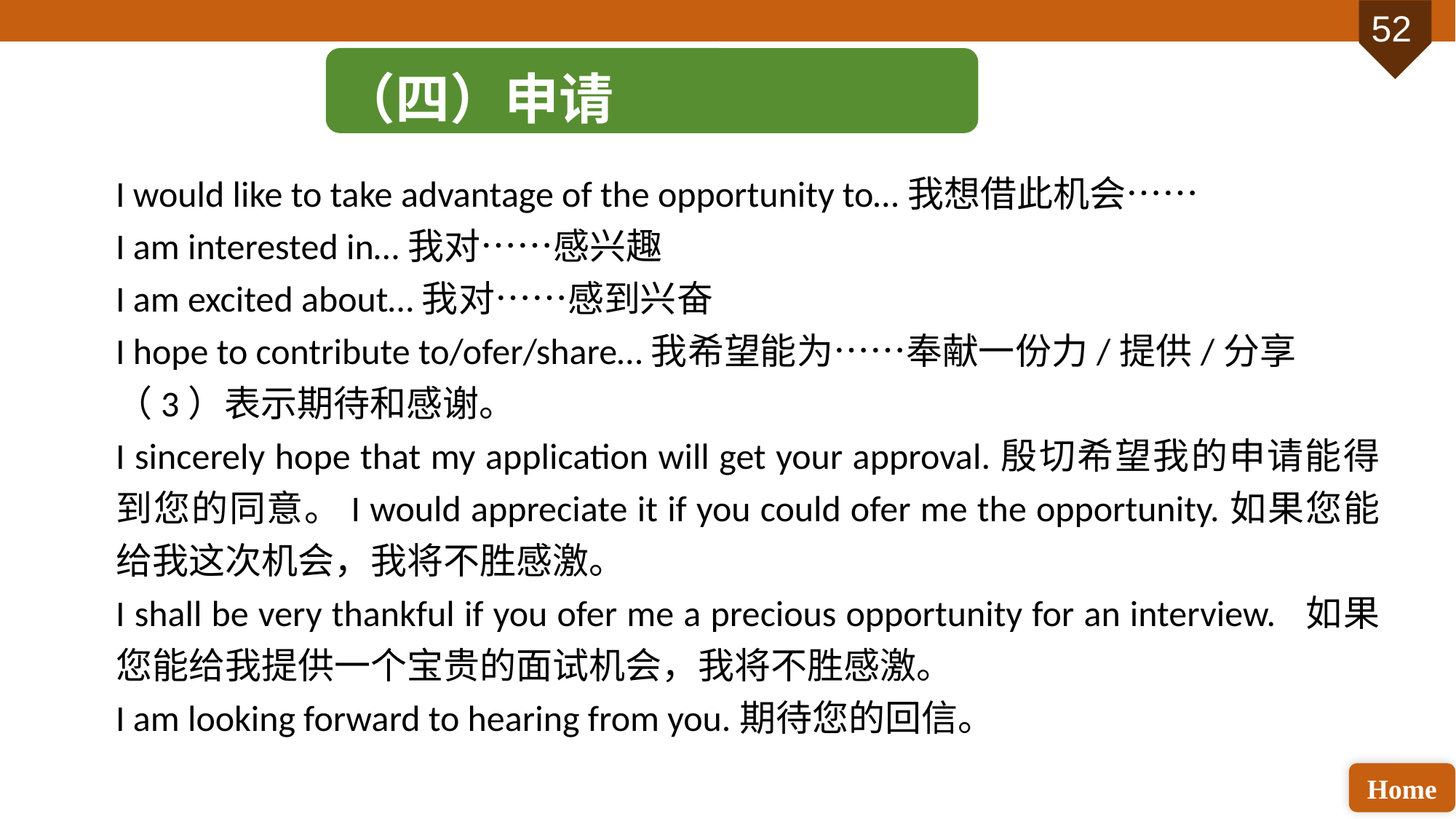

（四）申请
I would like to take advantage of the opportunity to…我想借此机会……
I am interested in…我对……感兴趣
I am excited about…我对……感到兴奋
I hope to contribute to/ofer/share…我希望能为……奉献一份力/提供/分享
（3）表示期待和感谢。
I sincerely hope that my application will get your approval.殷切希望我的申请能得到您的同意。I would appreciate it if you could ofer me the opportunity.如果您能给我这次机会，我将不胜感激。
I shall be very thankful if you ofer me a precious opportunity for an interview.  如果您能给我提供一个宝贵的面试机会，我将不胜感激。
I am looking forward to hearing from you.期待您的回信。